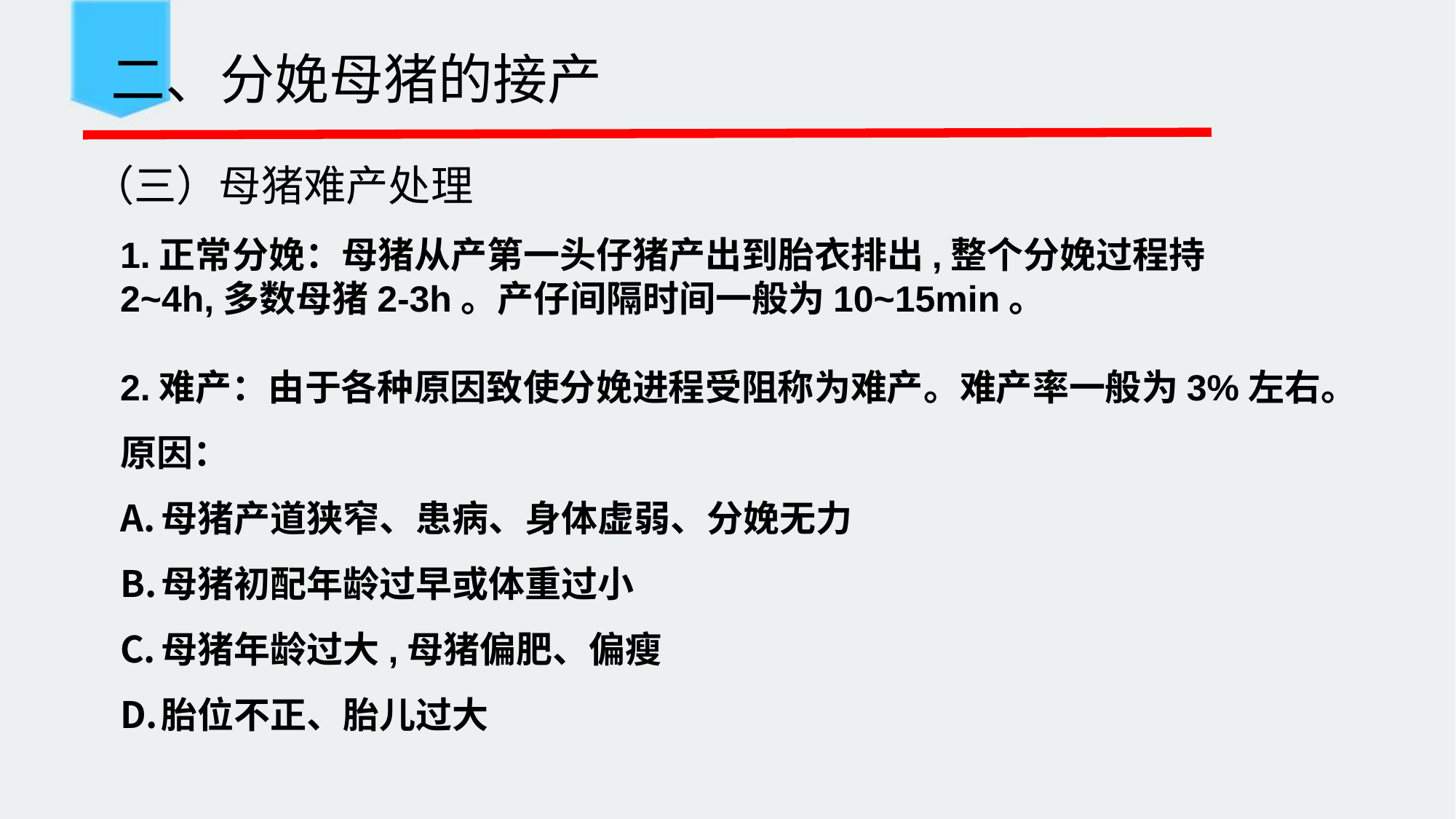

二、分娩母猪的接产
（三）母猪难产处理
1.正常分娩：母猪从产第一头仔猪产出到胎衣排出,整个分娩过程持2~4h,多数母猪2-3h。产仔间隔时间一般为10~15min。

2.难产：由于各种原因致使分娩进程受阻称为难产。难产率一般为3%左右。
原因：
母猪产道狭窄、患病、身体虚弱、分娩无力
母猪初配年龄过早或体重过小
母猪年龄过大,母猪偏肥、偏瘦
胎位不正、胎儿过大